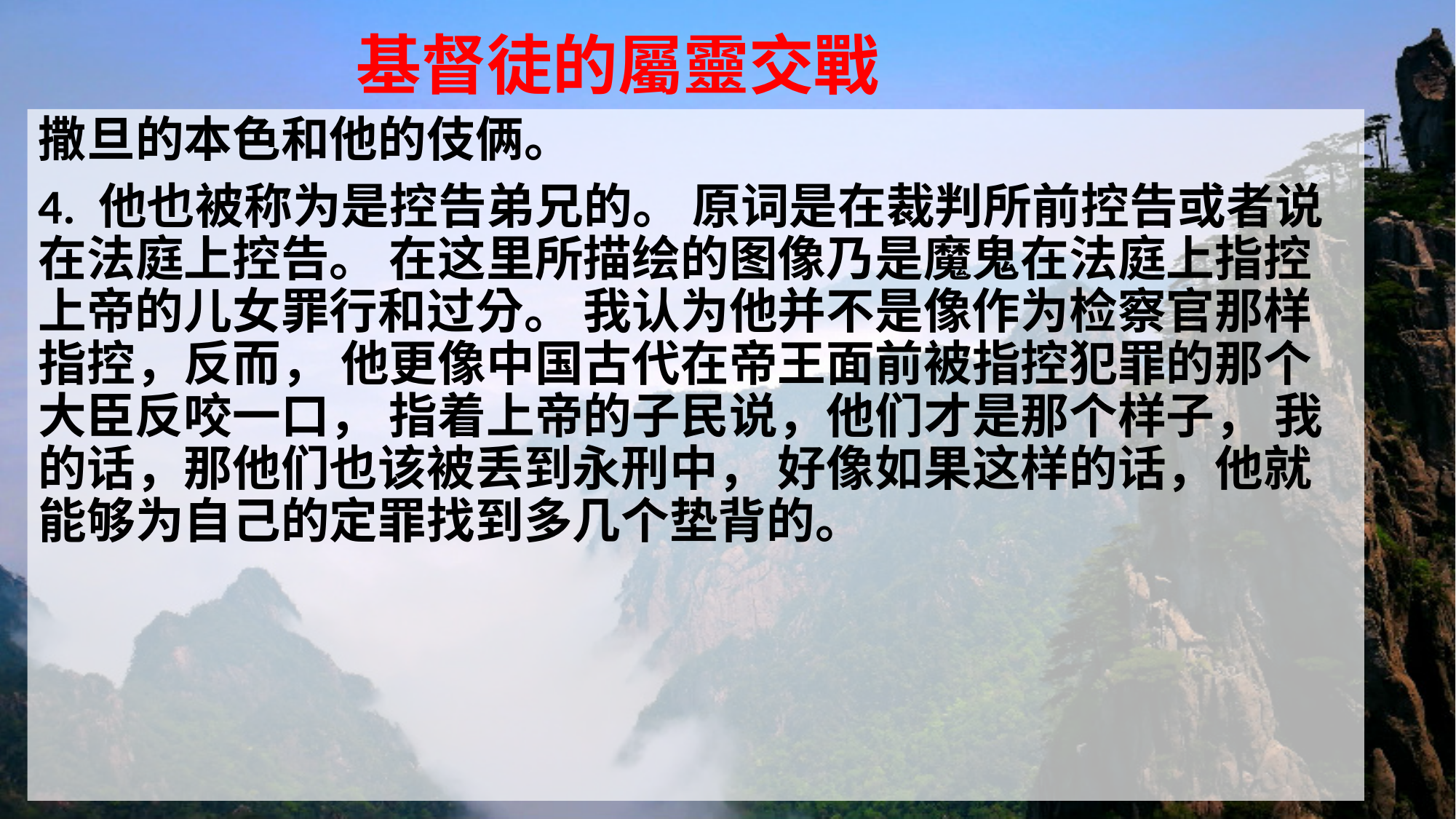

# 基督徒的屬靈交戰
撒旦的本色和他的伎俩。
4. 他也被称为是控告弟兄的。 原词是在裁判所前控告或者说在法庭上控告。 在这里所描绘的图像乃是魔鬼在法庭上指控上帝的儿女罪行和过分。 我认为他并不是像作为检察官那样指控，反而， 他更像中国古代在帝王面前被指控犯罪的那个大臣反咬一口， 指着上帝的子民说，他们才是那个样子， 我的话，那他们也该被丢到永刑中， 好像如果这样的话，他就能够为自己的定罪找到多几个垫背的。